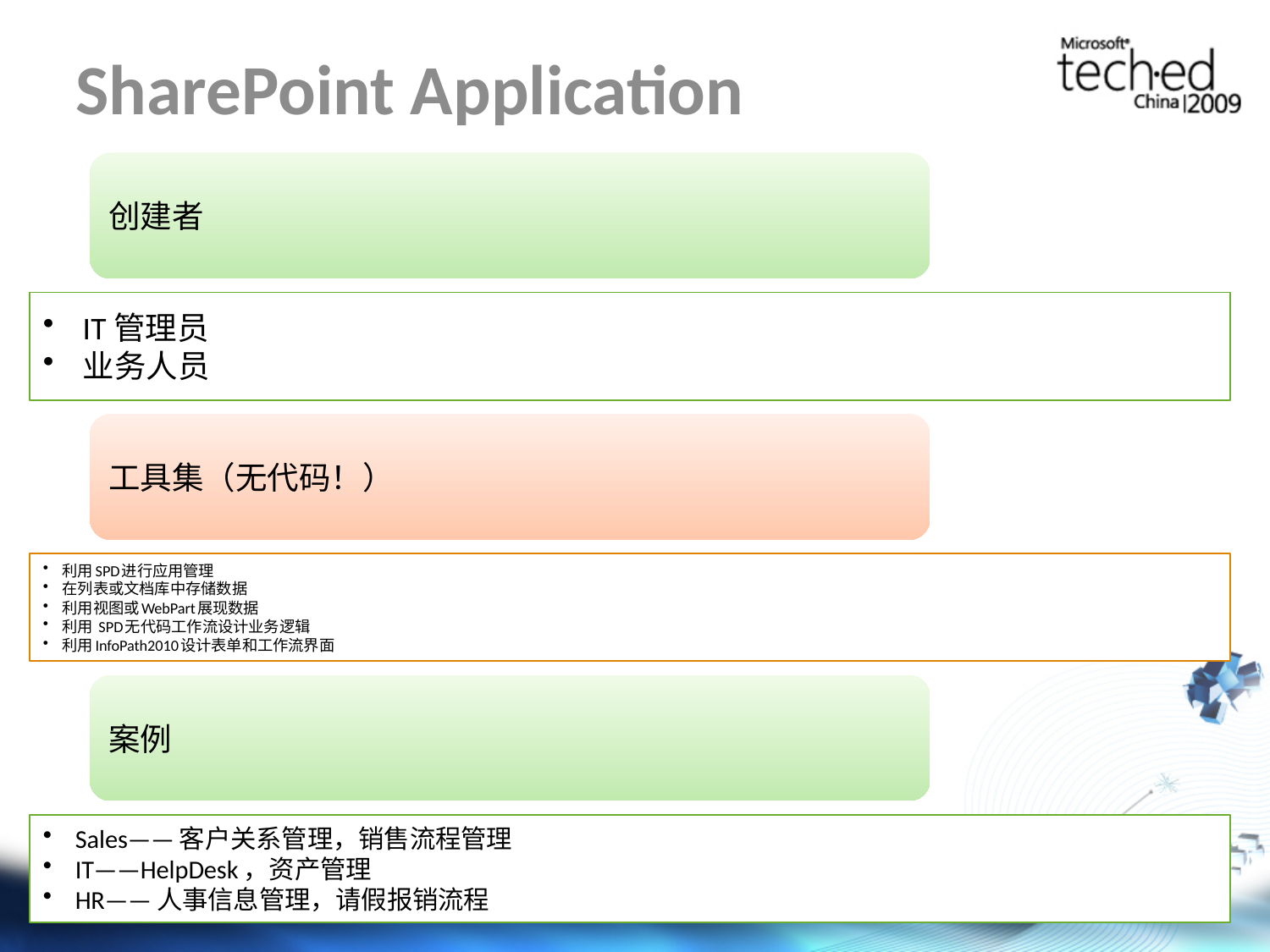

# SharePoint Application
创建者
工具集（无代码！）
案例
IT管理员
业务人员
利用SPD进行应用管理
在列表或文档库中存储数据
利用视图或WebPart展现数据
利用InfoPath2010设计表单和工作流界面
利用 SPD无代码工作流设计业务逻辑
Sales——客户关系管理，销售流程管理
IT——HelpDesk，资产管理
HR——人事信息管理，请假报销流程